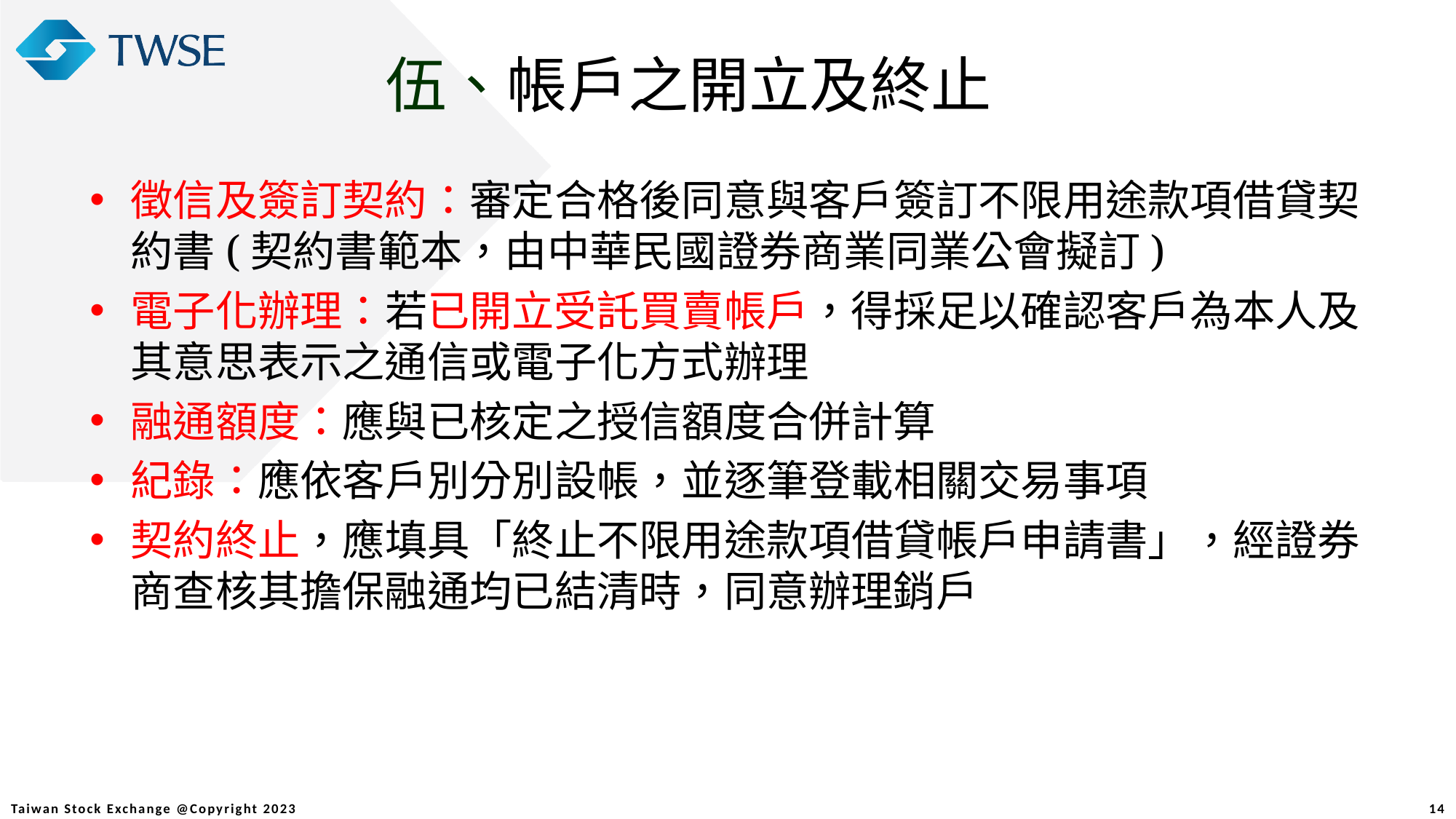

伍、帳戶之開立及終止
徵信及簽訂契約：審定合格後同意與客戶簽訂不限用途款項借貸契約書(契約書範本，由中華民國證券商業同業公會擬訂)
電子化辦理：若已開立受託買賣帳戶，得採足以確認客戶為本人及其意思表示之通信或電子化方式辦理
融通額度：應與已核定之授信額度合併計算
紀錄：應依客戶別分別設帳，並逐筆登載相關交易事項
契約終止，應填具「終止不限用途款項借貸帳戶申請書」，經證券商查核其擔保融通均已結清時，同意辦理銷戶

14